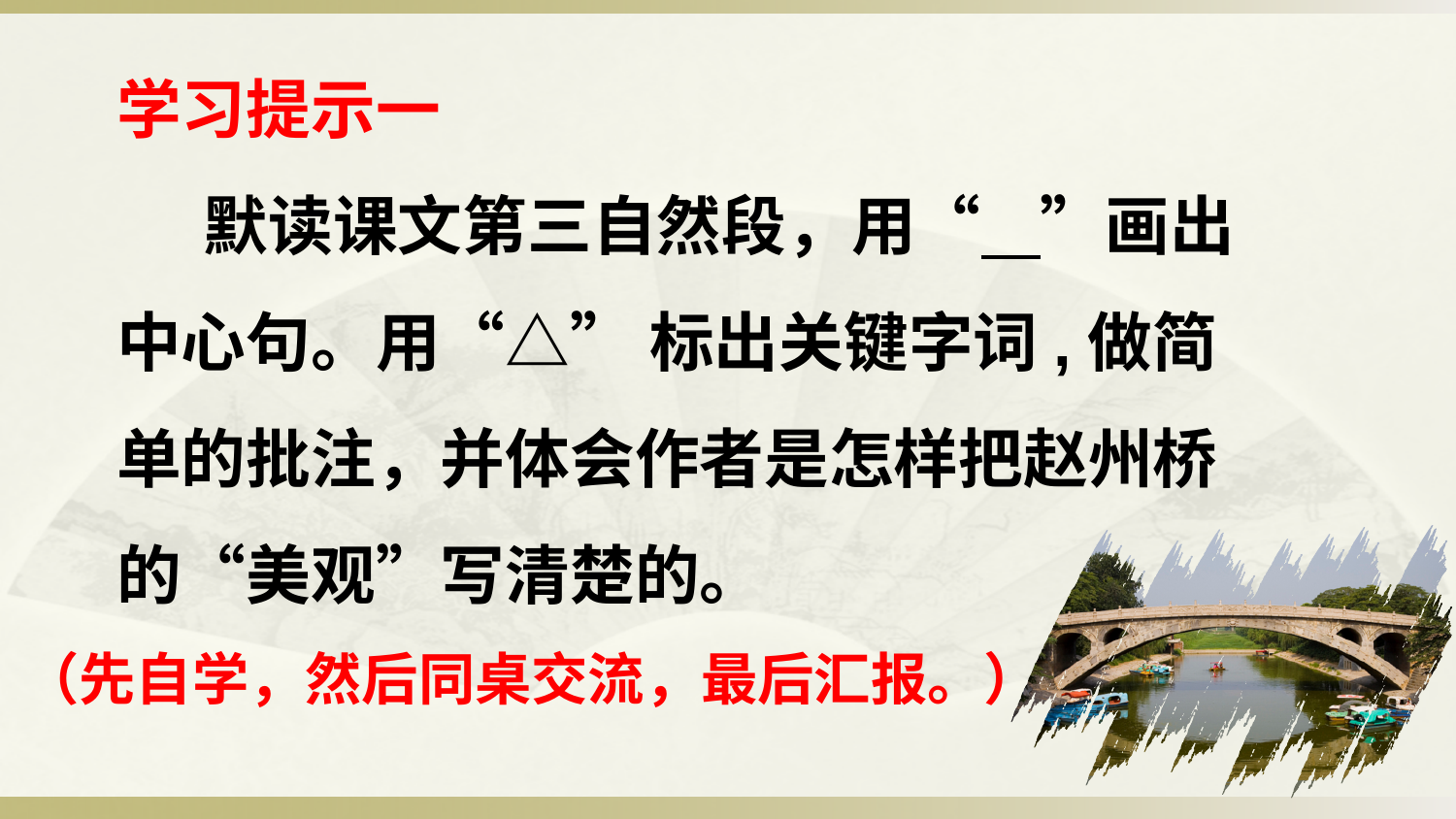

学习提示一
     默读课文第三自然段，用“    ”画出中心句。用“△” 标出关键字词,做简单的批注，并体会作者是怎样把赵州桥的“美观”写清楚的。

（先自学，然后同桌交流，最后汇报。）